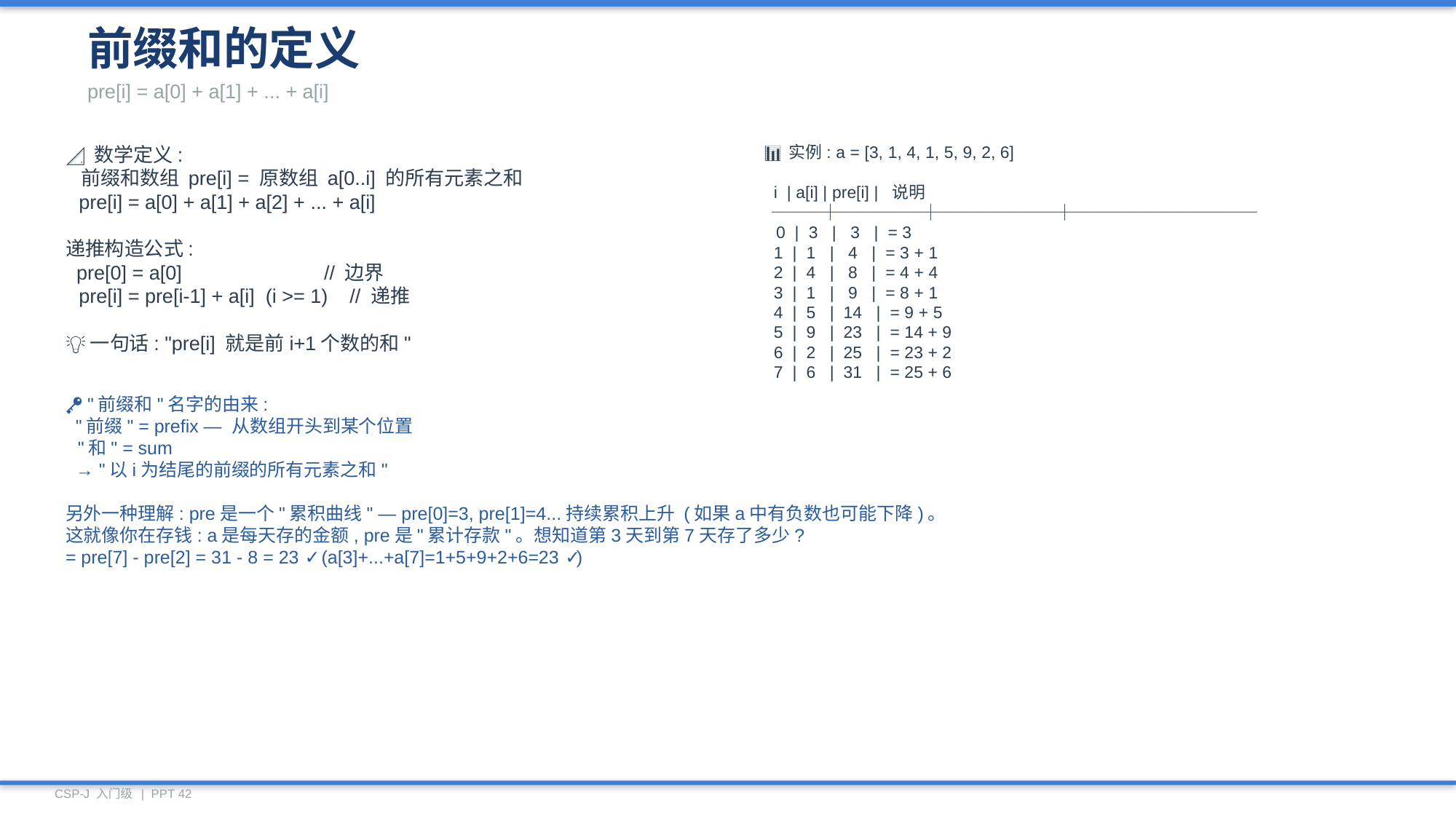

前缀和的定义
pre[i] = a[0] + a[1] + ... + a[i]
📐 数学定义:
  前缀和数组 pre[i] = 原数组 a[0..i] 的所有元素之和
  pre[i] = a[0] + a[1] + a[2] + ... + a[i]
递推构造公式:
  pre[0] = a[0]                          // 边界
  pre[i] = pre[i-1] + a[i]  (i >= 1)    // 递推
💡 一句话: "pre[i] 就是前i+1个数的和"
📊 实例: a = [3, 1, 4, 1, 5, 9, 2, 6]
  i  | a[i] | pre[i] |  说明
  ───┼─────┼───────┼───────────
  0  |  3   |   3   |  = 3
  1  |  1   |   4   |  = 3 + 1
  2  |  4   |   8   |  = 4 + 4
  3  |  1   |   9   |  = 8 + 1
  4  |  5   |  14   |  = 9 + 5
  5  |  9   |  23   |  = 14 + 9
  6  |  2   |  25   |  = 23 + 2
  7  |  6   |  31   |  = 25 + 6
🔑 "前缀和"名字的由来:
  "前缀" = prefix — 从数组开头到某个位置
  "和" = sum
  → "以i为结尾的前缀的所有元素之和"
另外一种理解: pre是一个"累积曲线" — pre[0]=3, pre[1]=4...持续累积上升 (如果a中有负数也可能下降)。
这就像你在存钱: a是每天存的金额, pre是"累计存款"。想知道第3天到第7天存了多少?
= pre[7] - pre[2] = 31 - 8 = 23 ✓ (a[3]+...+a[7]=1+5+9+2+6=23 ✓)

CSP-J 入门级  |  PPT 42